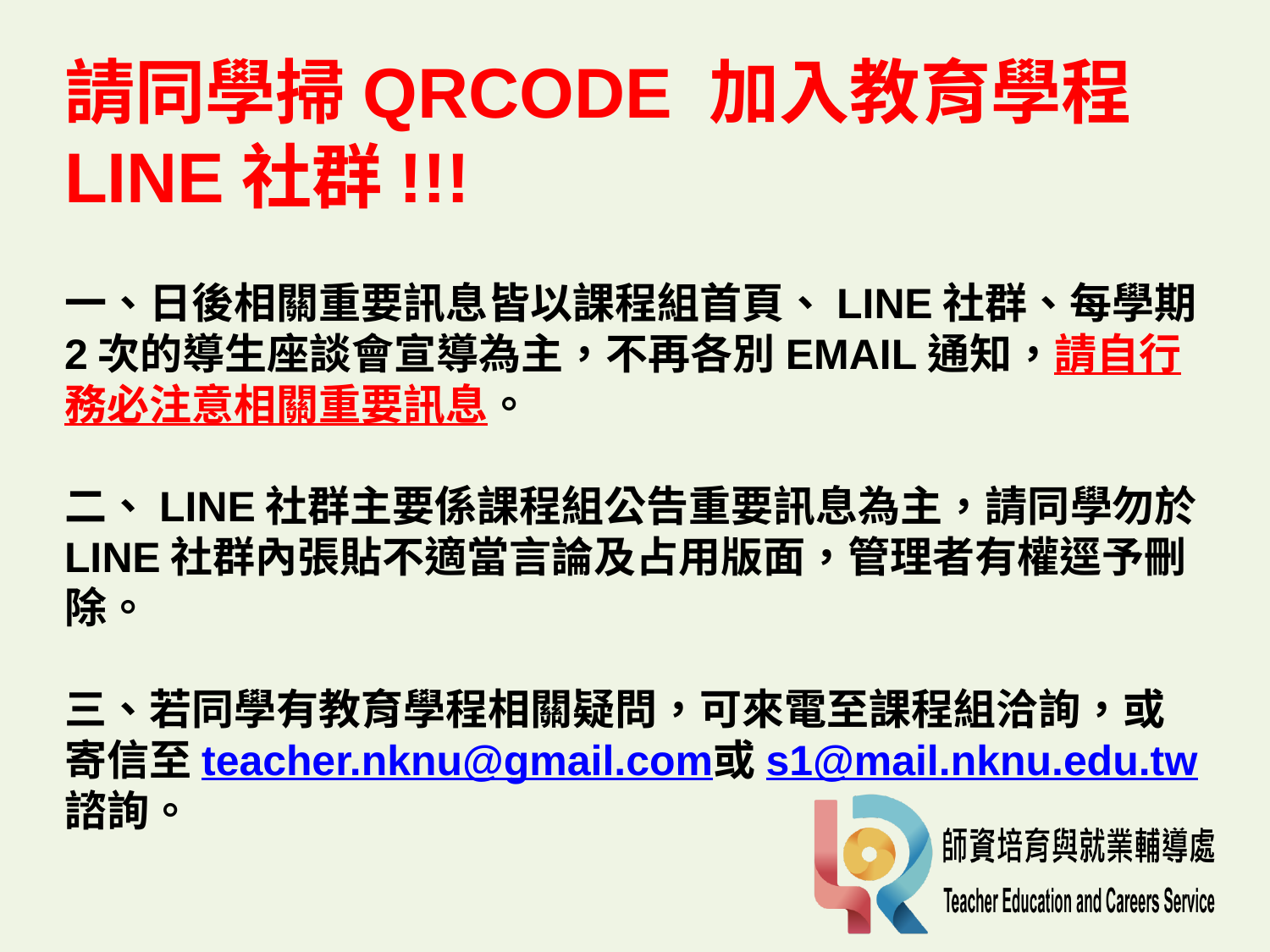

# 請同學掃QRCODE 加入教育學程 LINE社群!!! 一、日後相關重要訊息皆以課程組首頁、LINE社群、每學期2次的導生座談會宣導為主，不再各別EMAIL通知，請自行務必注意相關重要訊息。 二、LINE社群主要係課程組公告重要訊息為主，請同學勿於LINE社群內張貼不適當言論及占用版面，管理者有權逕予刪除。 三、若同學有教育學程相關疑問，可來電至課程組洽詢，或寄信至teacher.nknu@gmail.com或s1@mail.nknu.edu.tw諮詢。